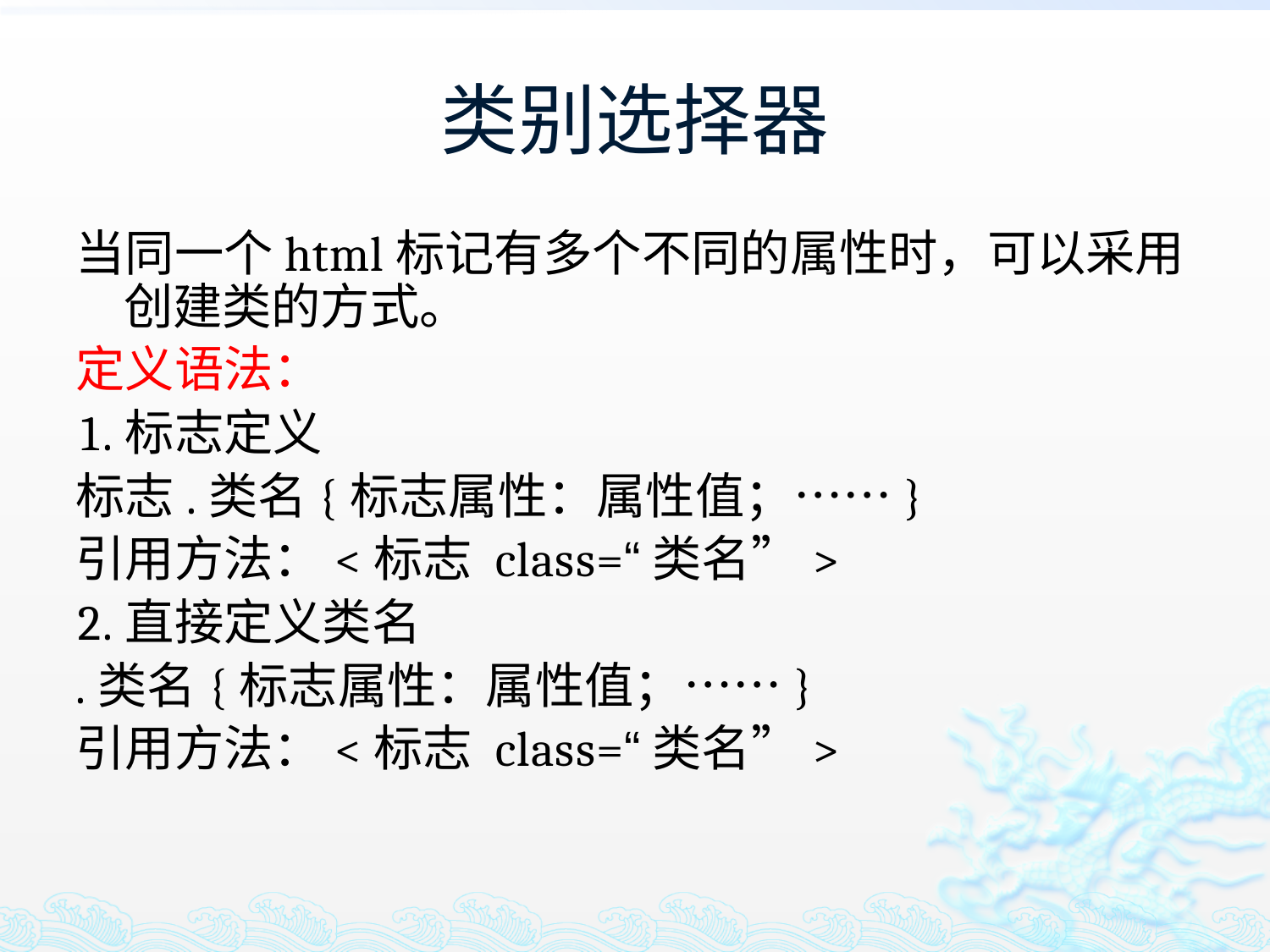

# 类别选择器
当同一个html标记有多个不同的属性时，可以采用创建类的方式。
定义语法：
1.标志定义
标志.类名{标志属性：属性值；……}
引用方法：<标志 class=“类名”>
2.直接定义类名
.类名{标志属性：属性值；……}
引用方法：<标志 class=“类名”>